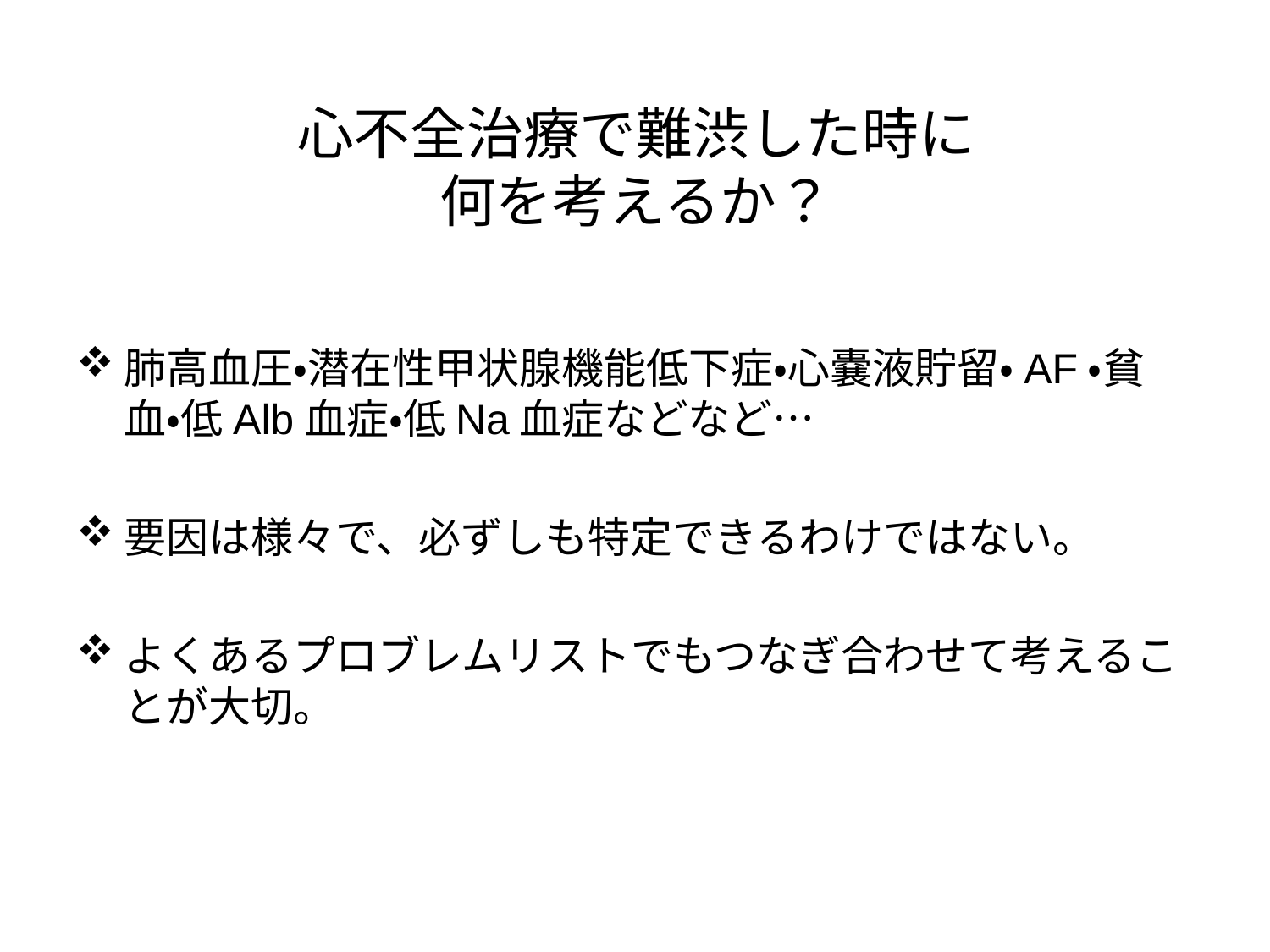

# 心不全治療で難渋した時に 何を考えるか？
肺高血圧・潜在性甲状腺機能低下症・心嚢液貯留・AF・貧血・低Alb血症・低Na血症などなど…

要因は様々で、必ずしも特定できるわけではない。

よくあるプロブレムリストでもつなぎ合わせて考えることが大切。